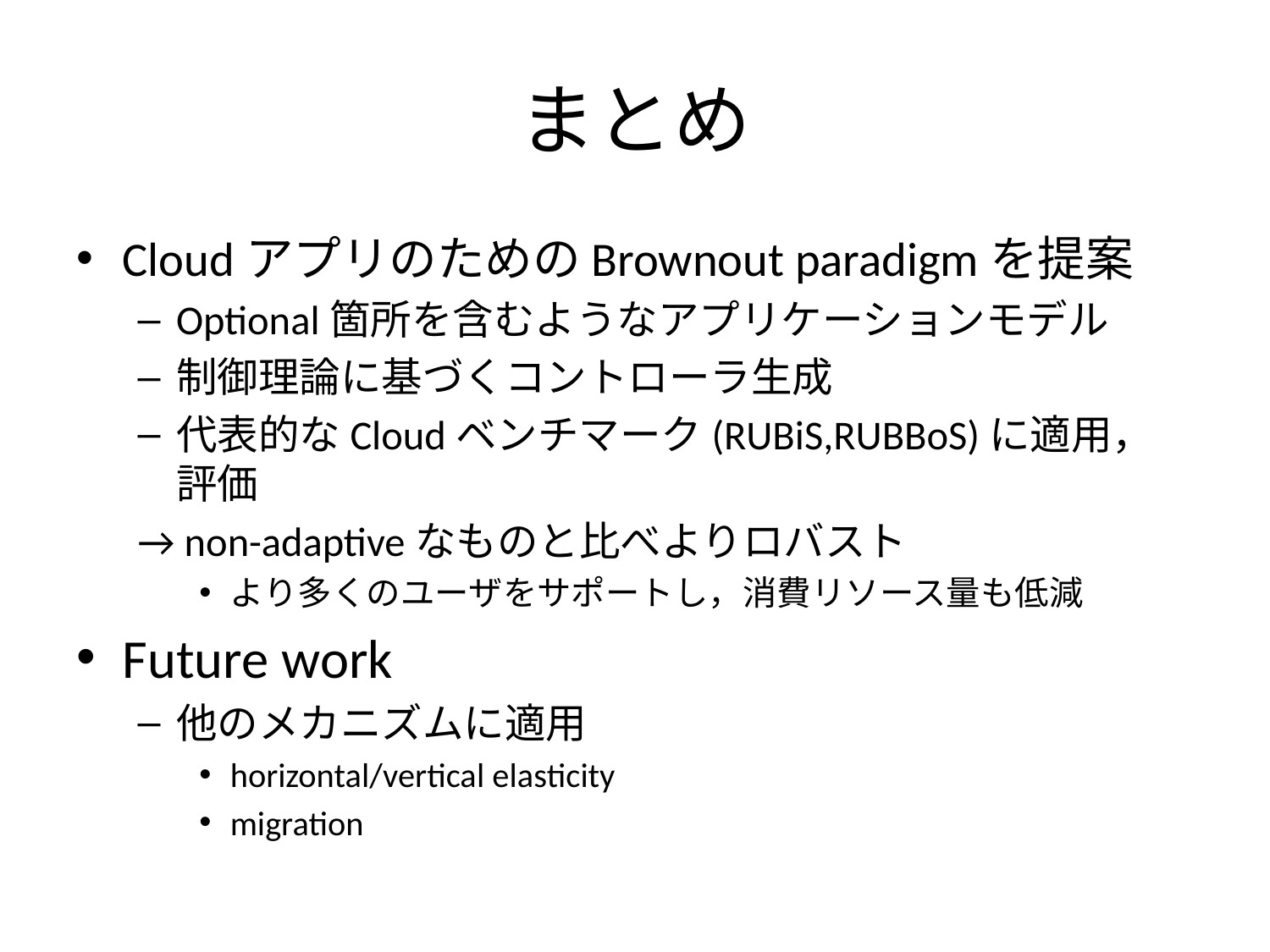

# まとめ
CloudアプリのためのBrownout paradigmを提案
Optional箇所を含むようなアプリケーションモデル
制御理論に基づくコントローラ生成
代表的なCloudベンチマーク(RUBiS,RUBBoS)に適用，評価
→ non-adaptiveなものと比べよりロバスト
より多くのユーザをサポートし，消費リソース量も低減
Future work
他のメカニズムに適用
horizontal/vertical elasticity
migration